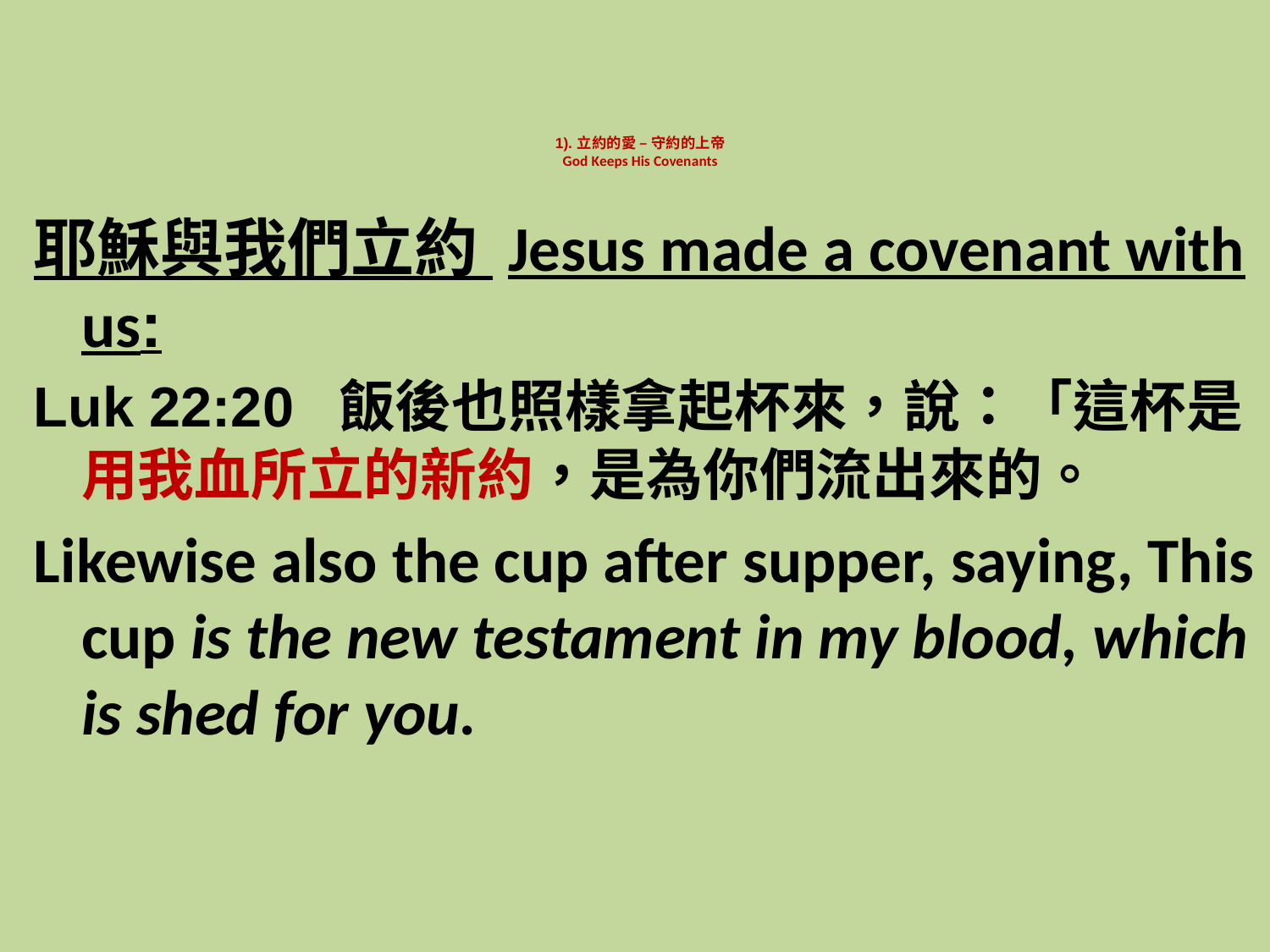

# 1). 立約的愛 – 守約的上帝 God Keeps His Covenants
耶穌與我們立約 Jesus made a covenant with us:
Luk 22:20  飯後也照樣拿起杯來，說：「這杯是用我血所立的新約，是為你們流出來的。
Likewise also the cup after supper, saying, This cup is the new testament in my blood, which is shed for you.